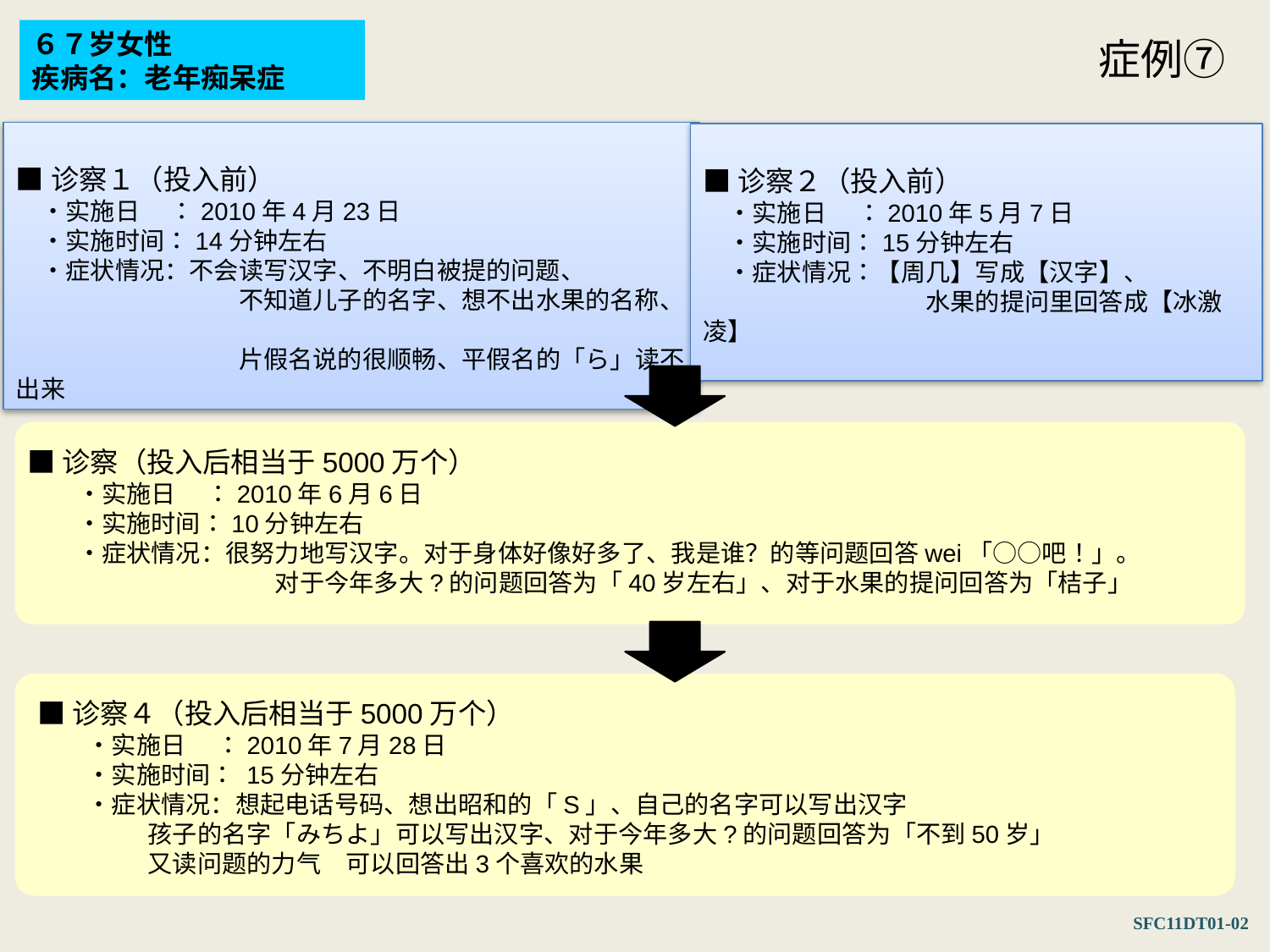

６７岁女性
疾病名：老年痴呆症
症例⑦
■诊察１（投入前）
　・实施日　 ：2010年4月23日
　・实施时间：14分钟左右
　・症状情况：不会读写汉字、不明白被提的问题、
　　　　　　　　　不知道儿子的名字、想不出水果的名称、
　　　　　　　　　片假名说的很顺畅、平假名的「ら」读不出来
■诊察２（投入前）
　・实施日　 ：2010年5月7日
　・实施时间：15分钟左右
　・症状情况：【周几】写成【汉字】、
　　　　　　　　　水果的提问里回答成【冰激凌】

■诊察（投入后相当于5000万个）
　　・实施日　 ：2010年6月6日
　　・实施时间：10分钟左右
　　・症状情况：很努力地写汉字。对于身体好像好多了、我是谁？的等问题回答wei「○○吧！」。
　　　　　　　　　　对于今年多大?的问题回答为「40岁左右」、对于水果的提问回答为「桔子」

■诊察４（投入后相当于5000万个）
　　・实施日　 ：2010年7月28日
　　・实施时间： 15分钟左右
　　・症状情况：想起电话号码、想出昭和的「S」、自己的名字可以写出汉字
                   孩子的名字「みちよ」可以写出汉字、对于今年多大?的问题回答为「不到50岁」
                   又读问题的力气　可以回答出3个喜欢的水果